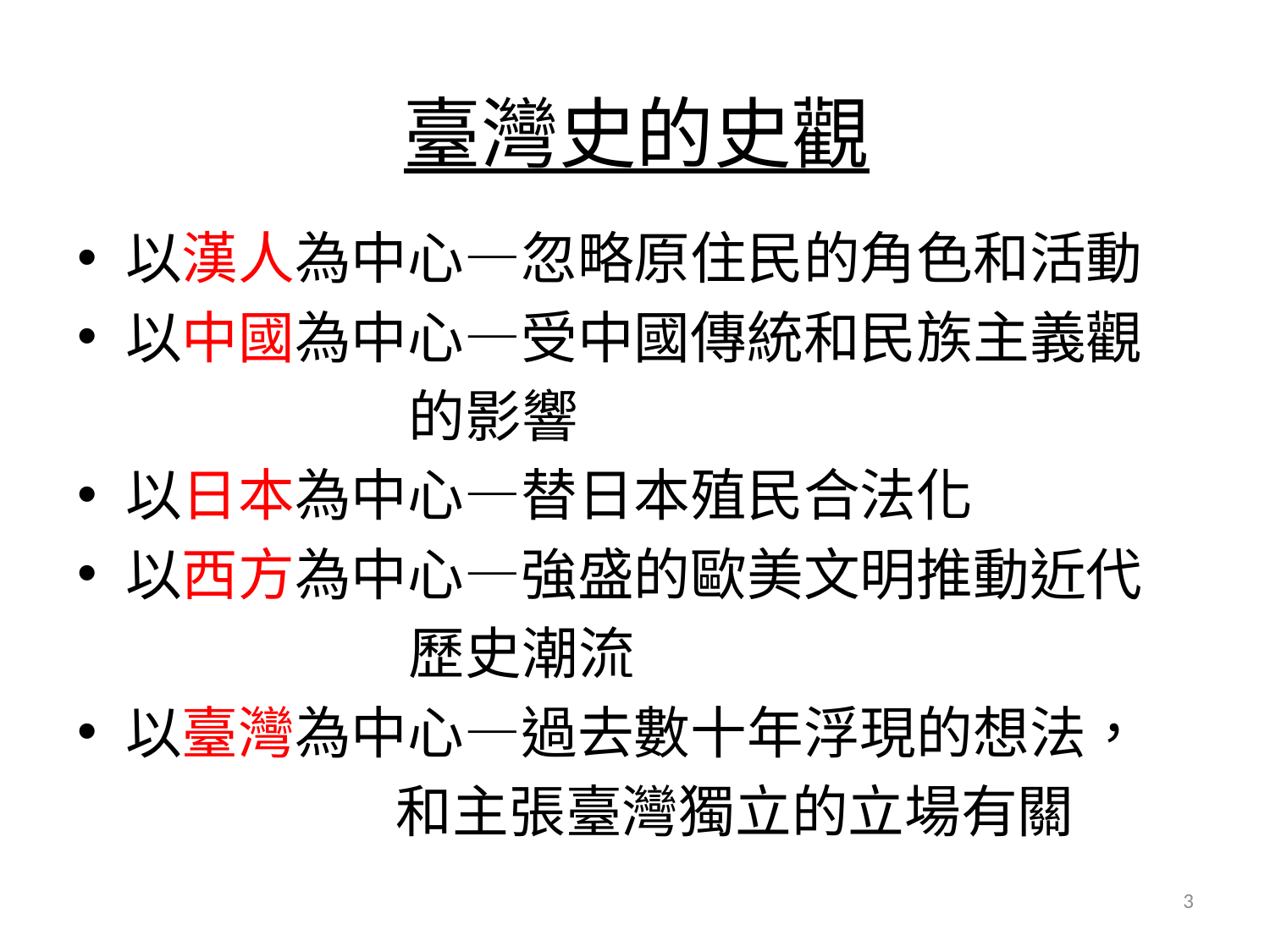

# 臺灣史的史觀
以漢人為中心—忽略原住民的角色和活動
以中國為中心—受中國傳統和民族主義觀
                         的影響
以日本為中心—替日本殖民合法化
以西方為中心—強盛的歐美文明推動近代
                         歷史潮流
以臺灣為中心—過去數十年浮現的想法，
                        和主張臺灣獨立的立場有關
3